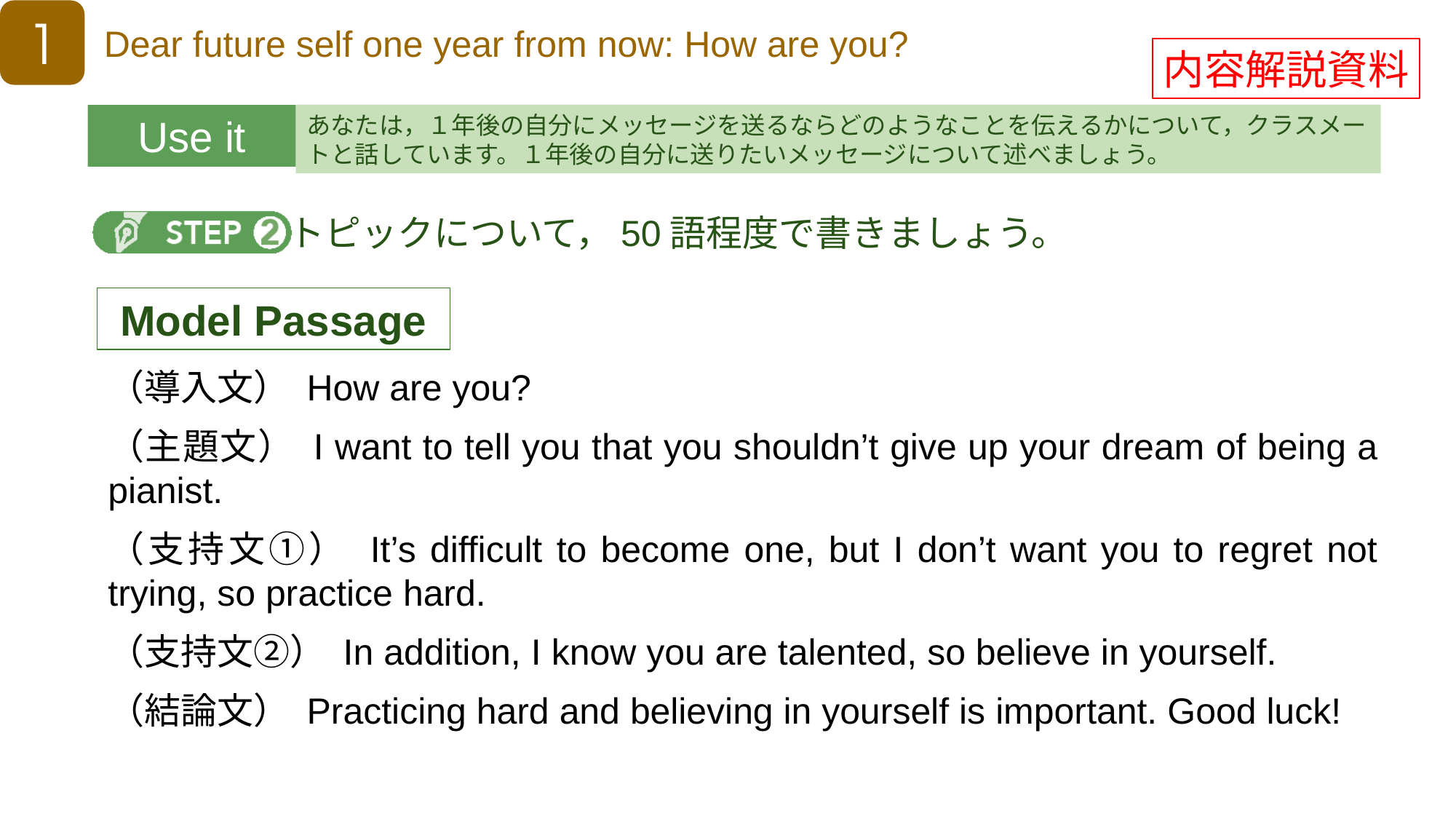

内容解説資料
トピックについて，50語程度で書きましょう。
Model Passage
（導入文） How are you?
（主題文） I want to tell you that you shouldn’t give up your dream of being a pianist.
（支持文①） It’s difficult to become one, but I don’t want you to regret not trying, so practice hard.
（支持文②） In addition, I know you are talented, so believe in yourself.
（結論文） Practicing hard and believing in yourself is important. Good luck!